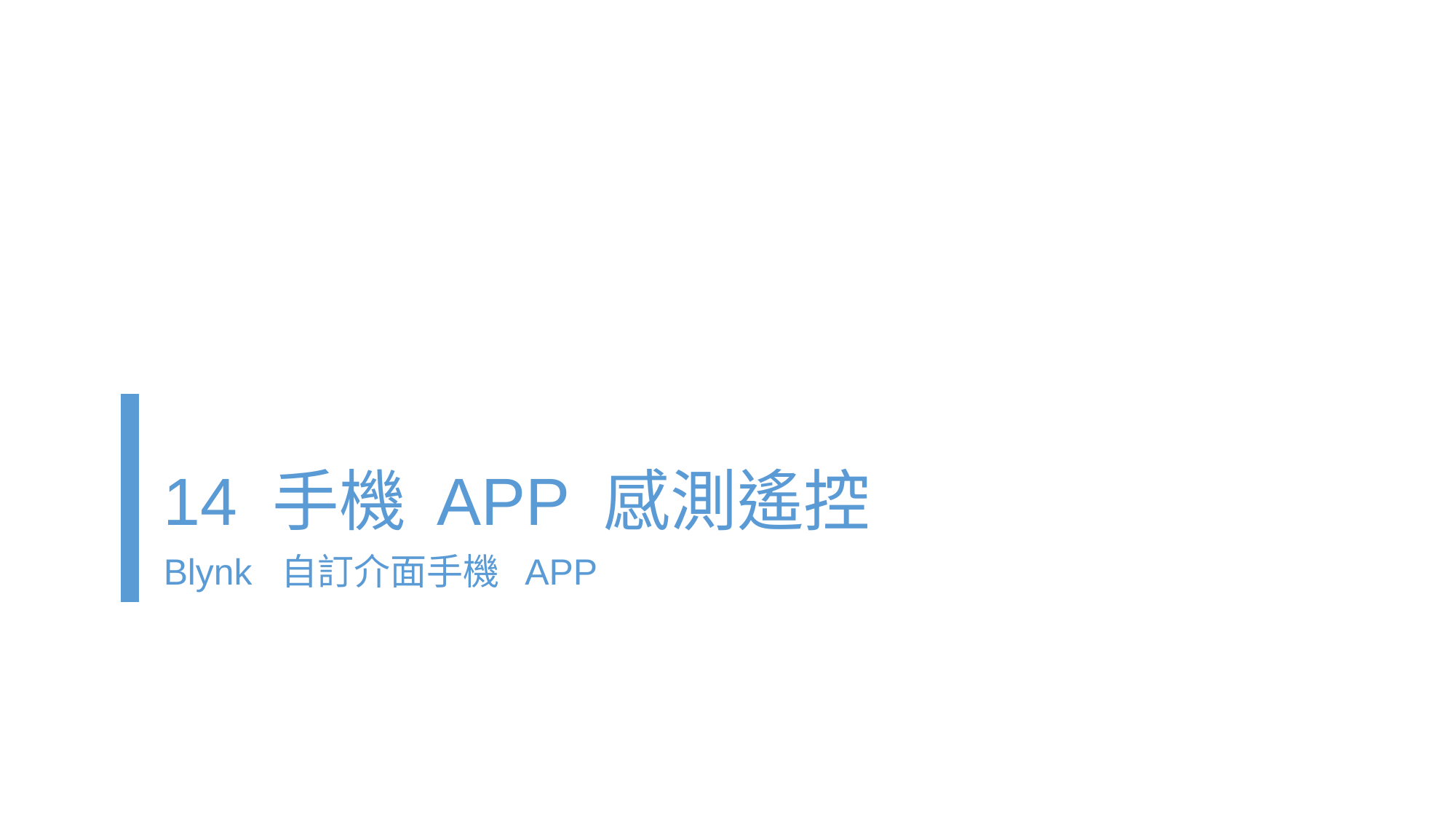

# 14 手機 APP 感測遙控
Blynk  自訂介面手機  APP